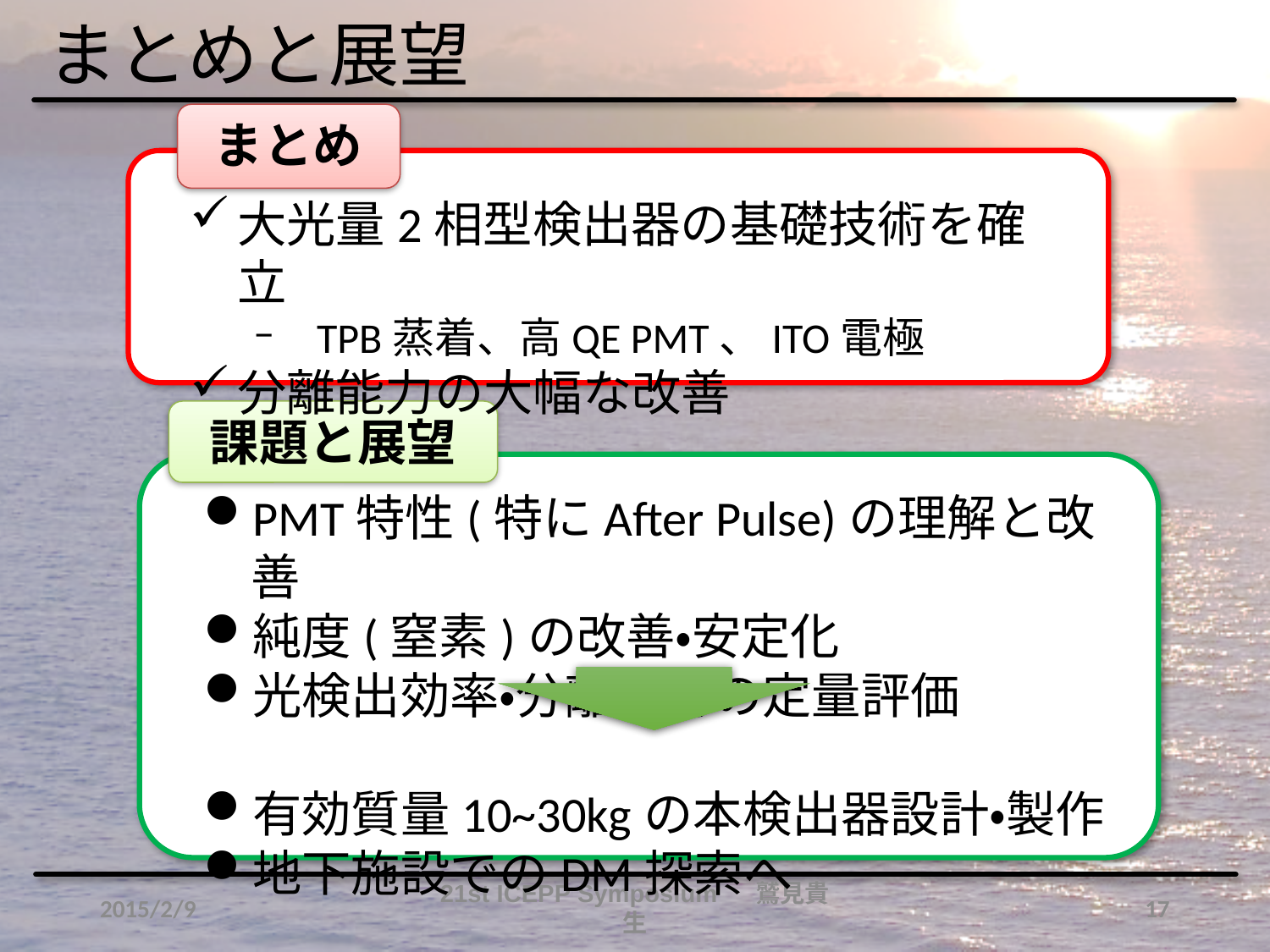

# まとめと展望

まとめ

大光量2相型検出器の基礎技術を確立
TPB蒸着、高QE PMT、ITO電極
分離能力の大幅な改善

課題と展望

PMT特性(特にAfter Pulse)の理解と改善
純度(窒素)の改善・安定化
光検出効率・分離能力の定量評価

有効質量10~30kgの本検出器設計・製作
地下施設でのDM探索へ

2015/2/9
21st ICEPP Symposium 　鷲見貴生
17